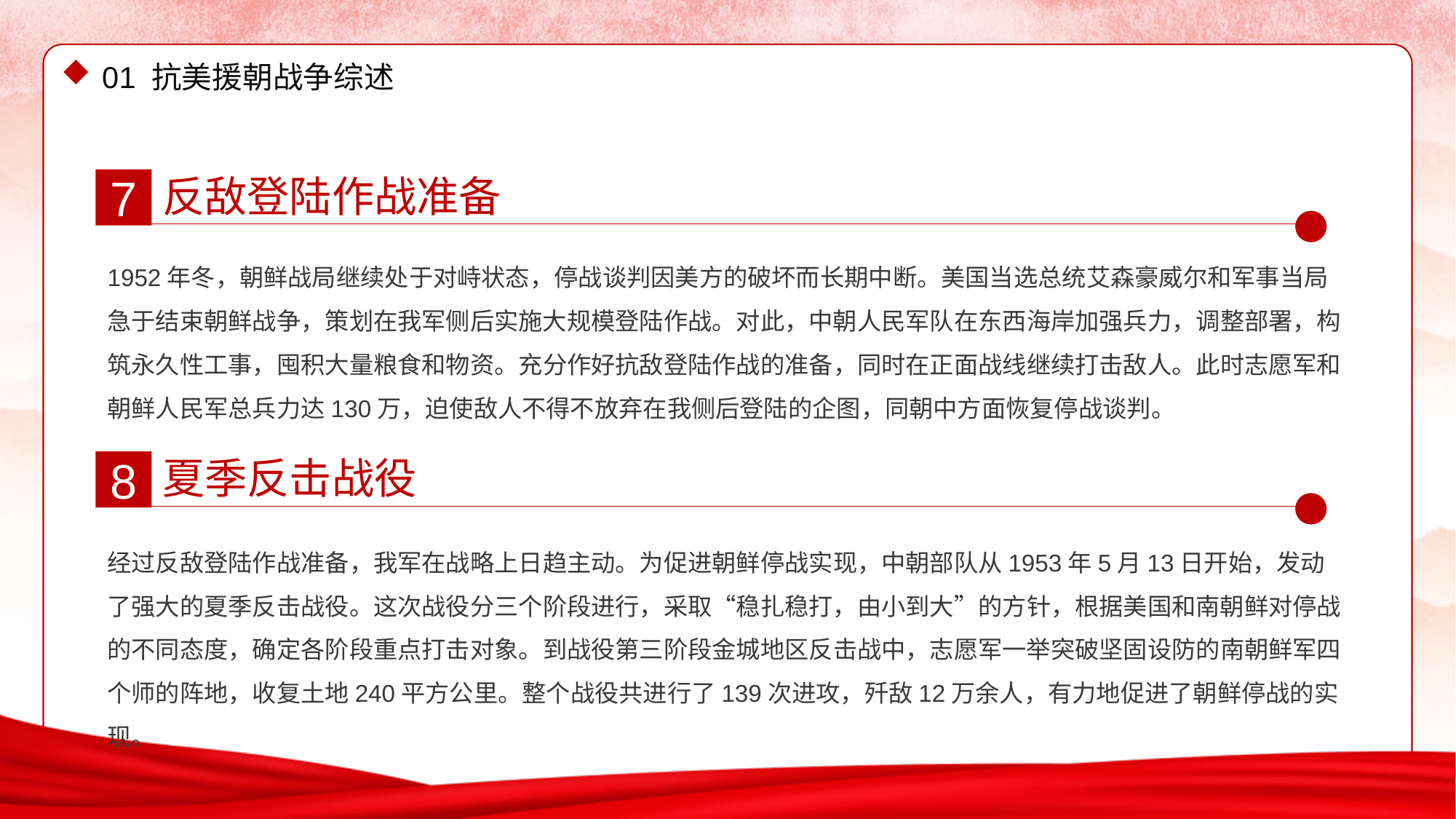

反敌登陆作战准备
7

1952年冬，朝鲜战局继续处于对峙状态，停战谈判因美方的破坏而长期中断。美国当选总统艾森豪威尔和军事当局急于结束朝鲜战争，策划在我军侧后实施大规模登陆作战。对此，中朝人民军队在东西海岸加强兵力，调整部署，构筑永久性工事，囤积大量粮食和物资。充分作好抗敌登陆作战的准备，同时在正面战线继续打击敌人。此时志愿军和朝鲜人民军总兵力达130万，迫使敌人不得不放弃在我侧后登陆的企图，同朝中方面恢复停战谈判。
夏季反击战役
8

经过反敌登陆作战准备，我军在战略上日趋主动。为促进朝鲜停战实现，中朝部队从1953年5月13日开始，发动了强大的夏季反击战役。这次战役分三个阶段进行，采取“稳扎稳打，由小到大”的方针，根据美国和南朝鲜对停战的不同态度，确定各阶段重点打击对象。到战役第三阶段金城地区反击战中，志愿军一举突破坚固设防的南朝鲜军四个师的阵地，收复土地240平方公里。整个战役共进行了139次进攻，歼敌12万余人，有力地促进了朝鲜停战的实现。